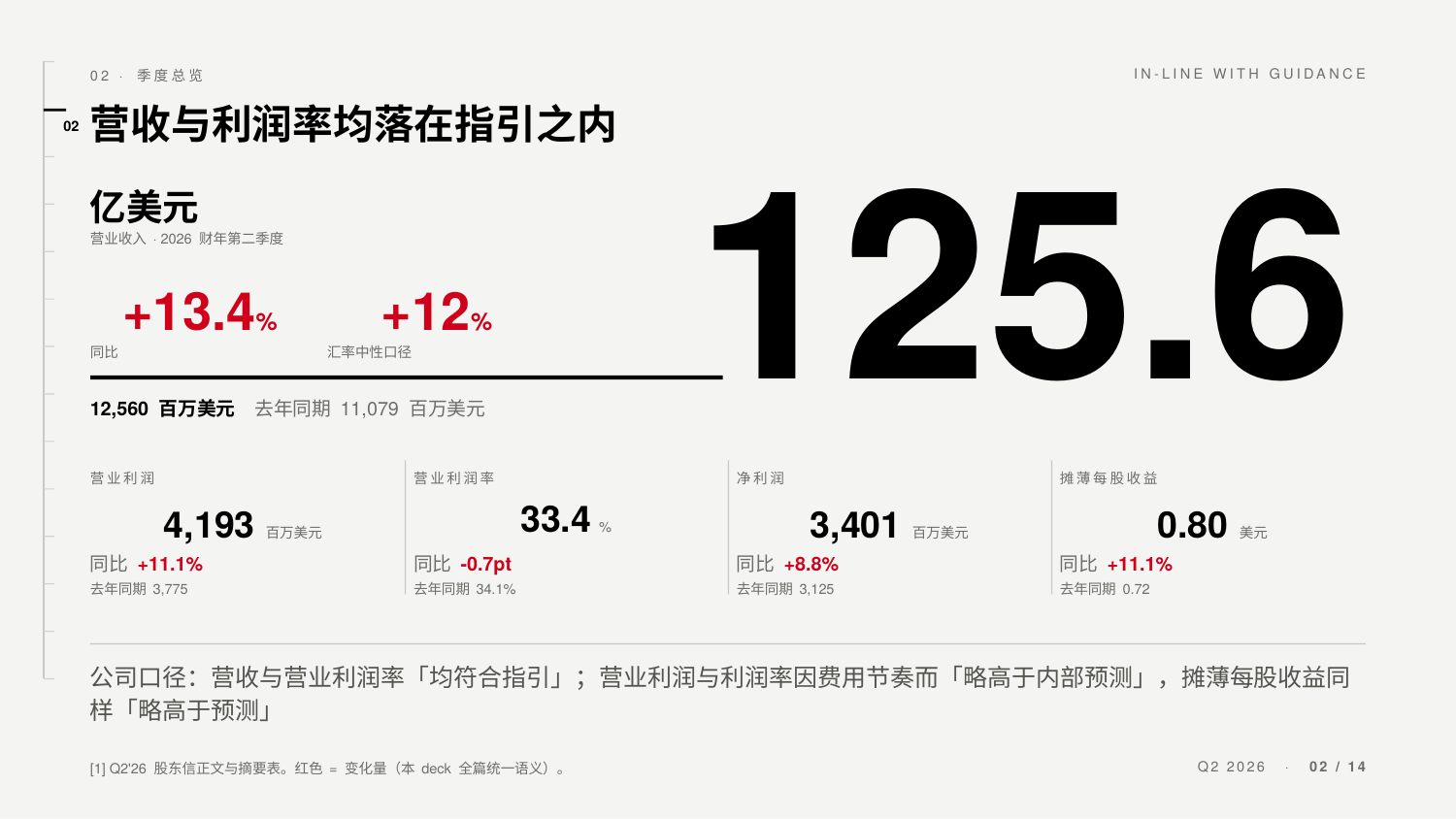

02 · 季度总览
IN-LINE WITH GUIDANCE
营收与利润率均落在指引之内

02

125.6
亿美元

营业收入 · 2026 财年第二季度

+13.4%
+12%

同比
汇率中性口径

12,560 百万美元　去年同期 11,079 百万美元

营业利润
营业利润率
净利润
摊薄每股收益

4,193  百万美元
33.4  %
3,401  百万美元
0.80  美元

同比 +11.1%
同比 -0.7pt
同比 +8.8%
同比 +11.1%
去年同期 3,775
去年同期 34.1%
去年同期 3,125
去年同期 0.72

公司口径：营收与营业利润率「均符合指引」；营业利润与利润率因费用节奏而「略高于内部预测」，摊薄每股收益同样「略高于预测」

[1] Q2'26 股东信正文与摘要表。红色 = 变化量（本 deck 全篇统一语义）。
Q2 2026   ·   02 / 14